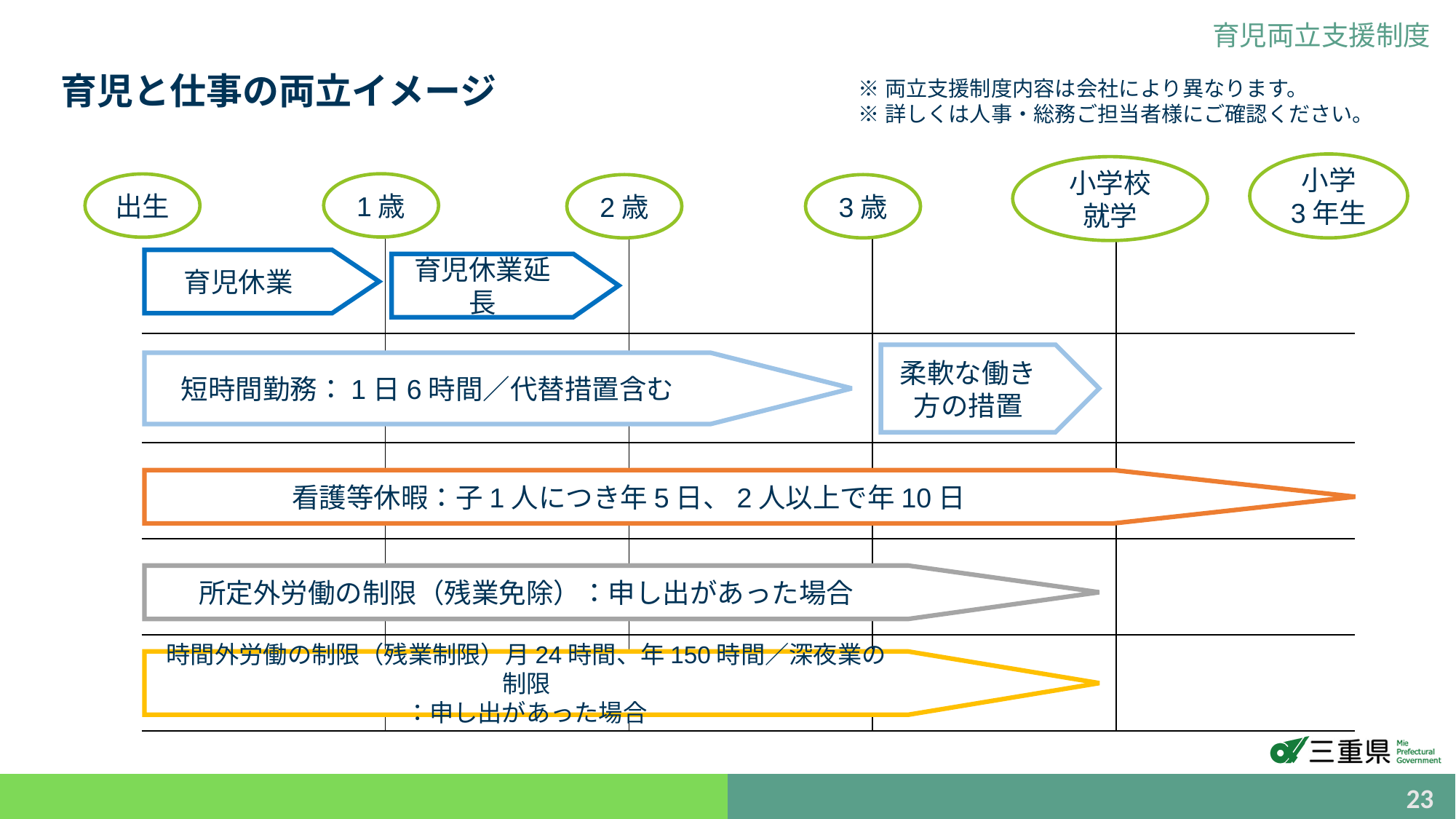

育児両立支援制度
看護等休暇：子1人につき年5日、2人以上で年10日
短時間勤務：1日6時間／代替措置含む
育児と仕事の両立イメージ
※両立支援制度内容は会社により異なります。
※詳しくは人事・総務ご担当者様にご確認ください。
所定外労働の制限（残業免除）：申し出があった場合
小学
3年生
小学校
就学
育児休業
育児休業延長
1歳
出生
2歳
3歳
時間外労働の制限（残業制限）月24時間、年150時間／深夜業の制限
：申し出があった場合
|  |  |  |  |  |
| --- | --- | --- | --- | --- |
|  |  |  |  |  |
|  |  |  |  |  |
|  |  |  |  |  |
|  |  |  |  |  |
柔軟な働き方の措置